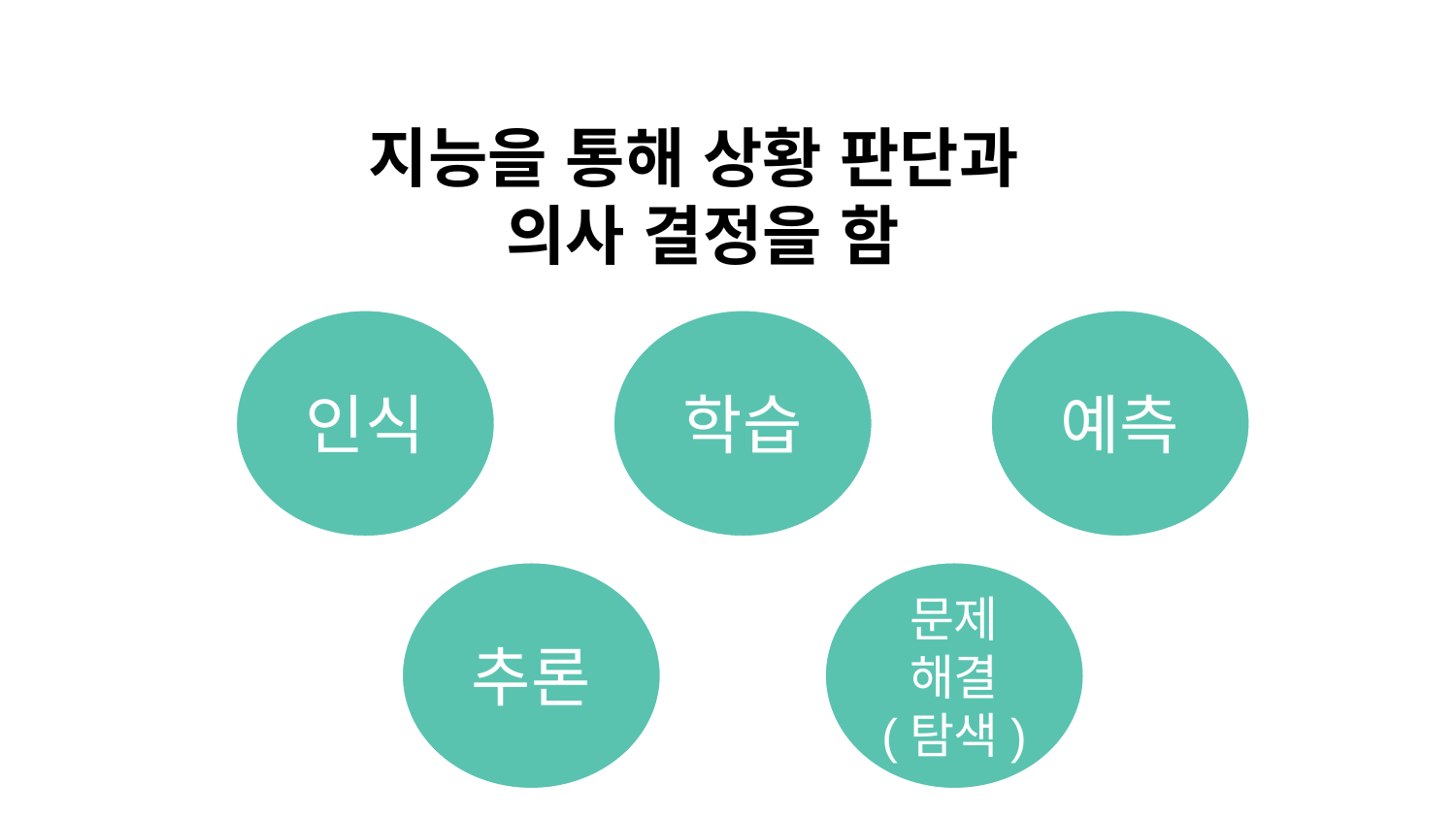

지능을 통해 상황 판단과
의사 결정을 함
인식
학습
예측
추론
문제 해결
(탐색)